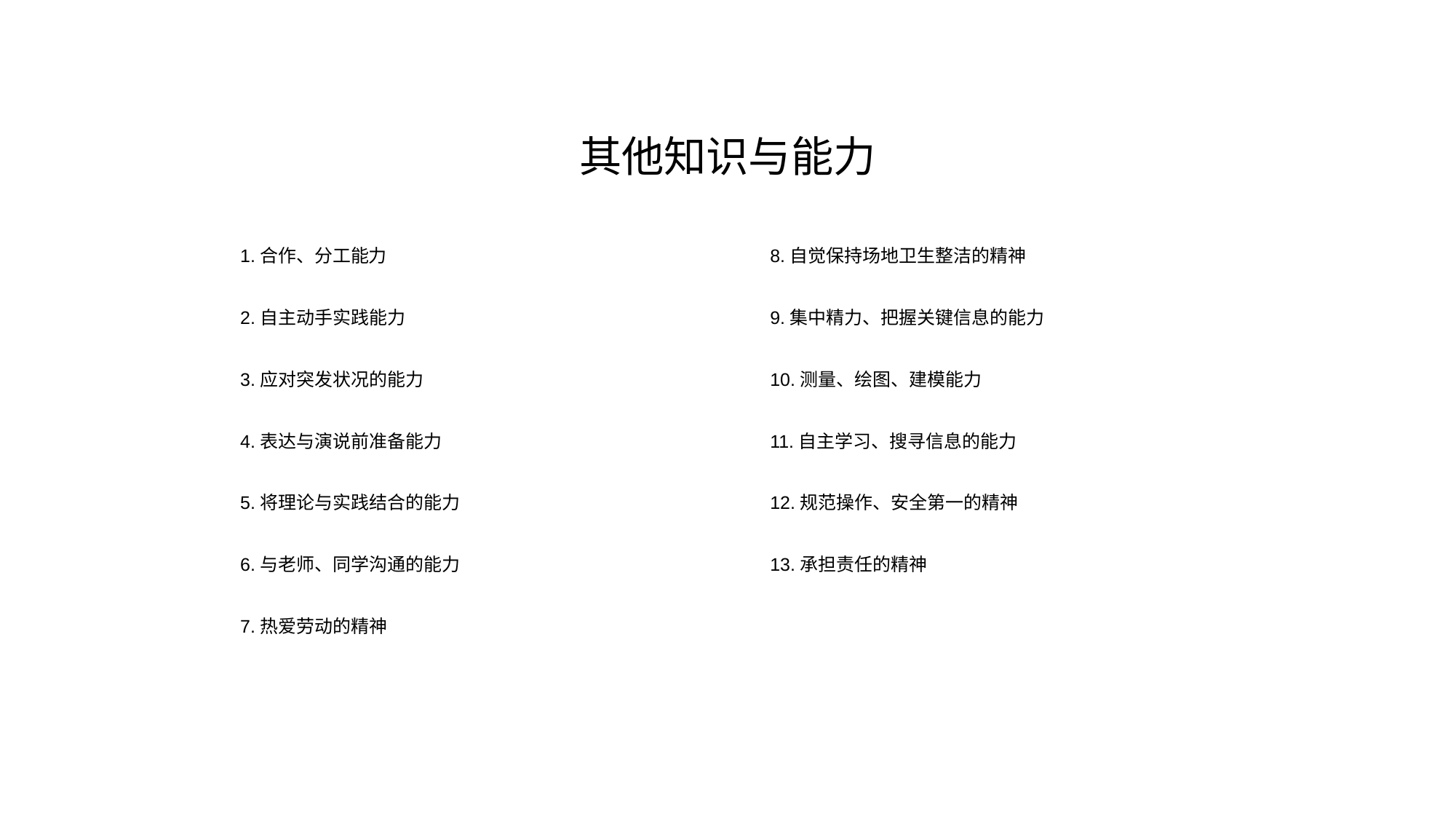

其他知识与能力
1.合作、分工能力
2.自主动手实践能力
3.应对突发状况的能力
4.表达与演说前准备能力
5.将理论与实践结合的能力
6.与老师、同学沟通的能力
7.热爱劳动的精神
8.自觉保持场地卫生整洁的精神
9.集中精力、把握关键信息的能力
10.测量、绘图、建模能力
11.自主学习、搜寻信息的能力
12.规范操作、安全第一的精神
13.承担责任的精神